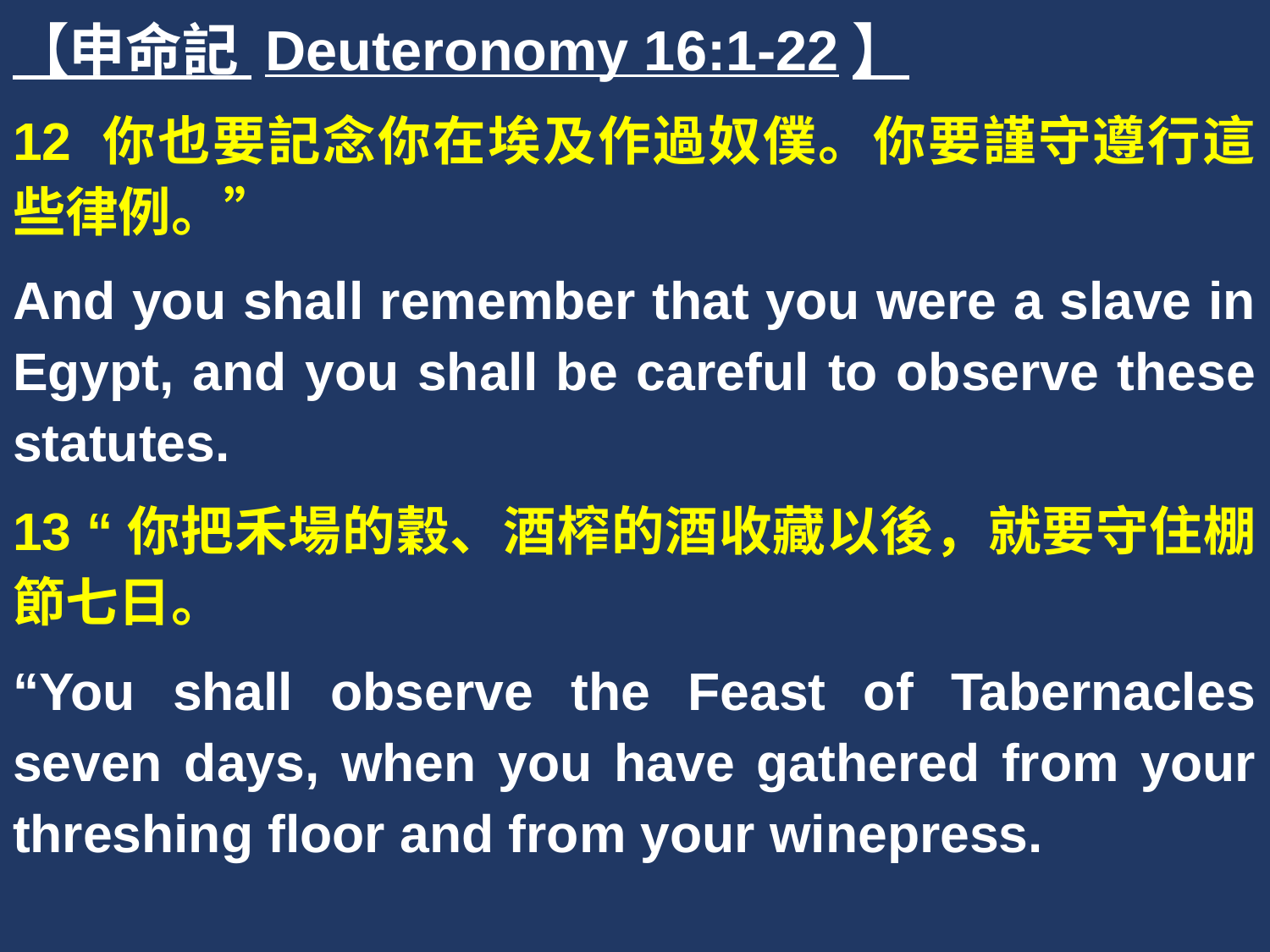

【申命記 Deuteronomy 16:1-22】
12 你也要記念你在埃及作過奴僕。你要謹守遵行這些律例。”
And you shall remember that you were a slave in Egypt, and you shall be careful to observe these statutes.
13 “你把禾場的穀、酒榨的酒收藏以後，就要守住棚節七日。
“You shall observe the Feast of Tabernacles seven days, when you have gathered from your threshing floor and from your winepress.